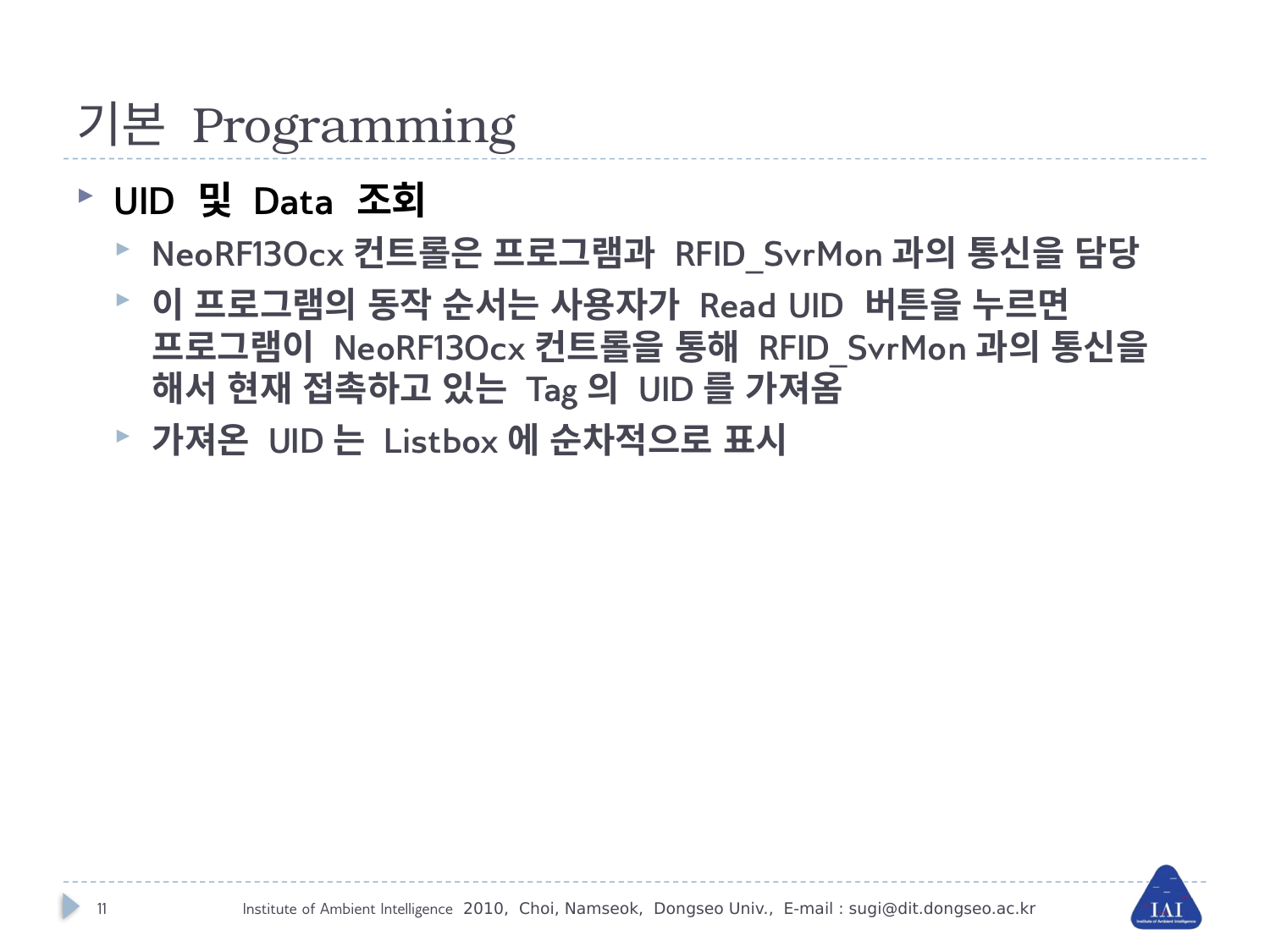

# 기본 Programming
UID 및 Data 조회
NeoRF13Ocx컨트롤은 프로그램과 RFID_SvrMon과의 통신을 담당
이 프로그램의 동작 순서는 사용자가 Read UID 버튼을 누르면 프로그램이 NeoRF13Ocx컨트롤을 통해 RFID_SvrMon과의 통신을 해서 현재 접촉하고 있는 Tag의 UID를 가져옴
가져온 UID는 Listbox에 순차적으로 표시